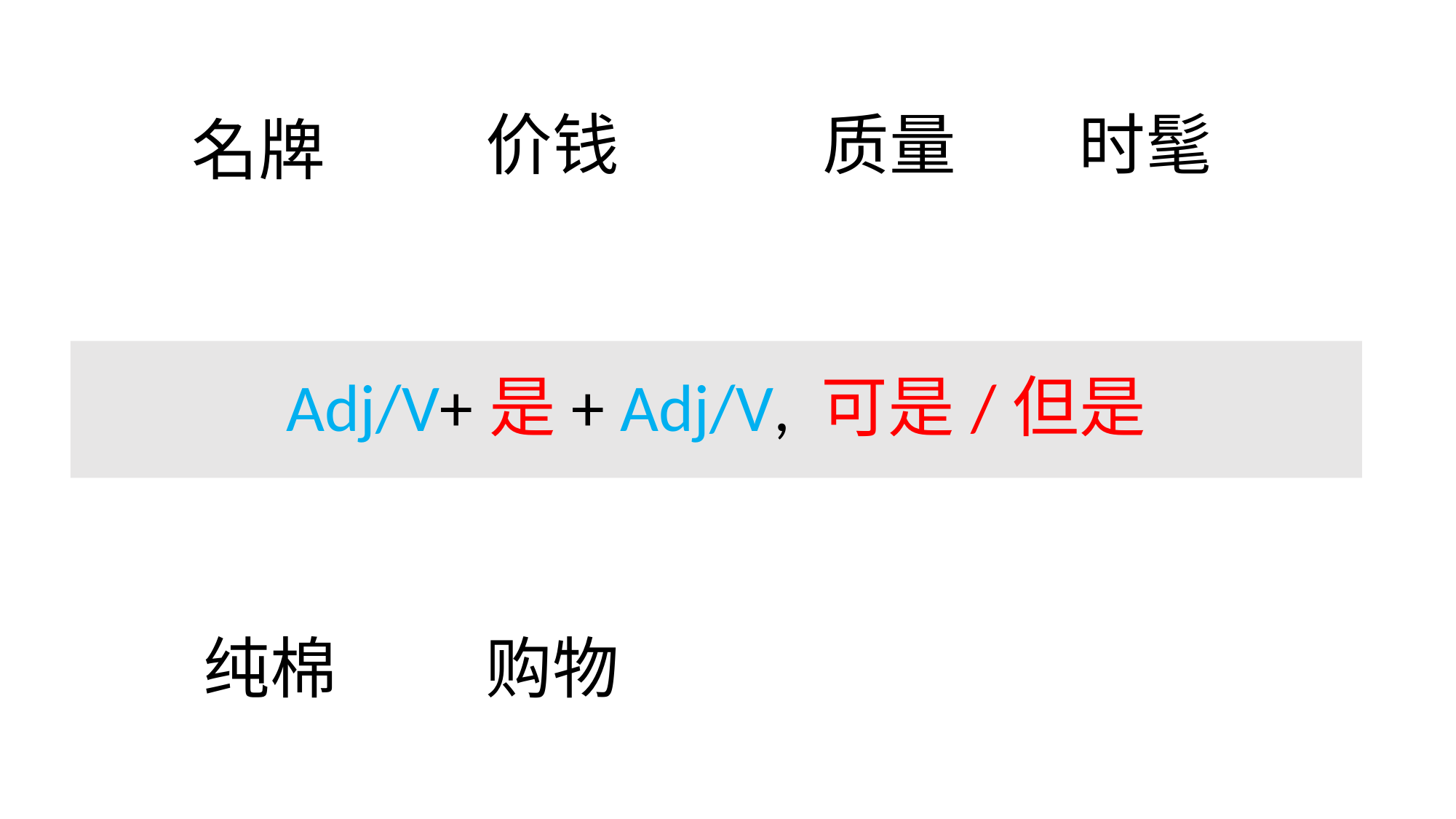

价钱
质量
时髦
名牌
Adj/V+是+ Adj/V, 可是/但是
纯棉
购物